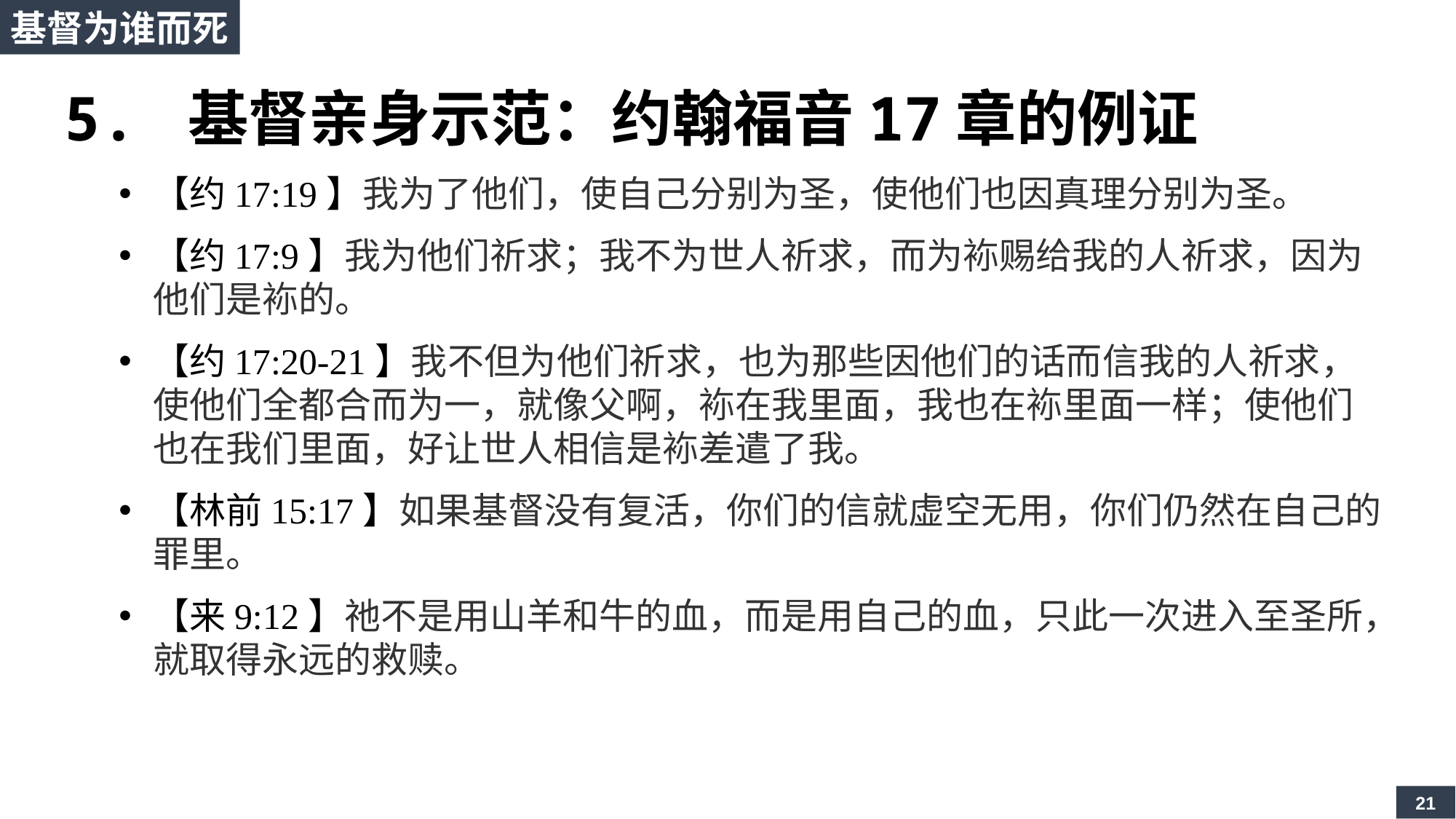

基督为谁而死
5. 基督亲身示范：约翰福音17章的例证
【约17:19】我为了他们，使自己分别为圣，使他们也因真理分别为圣。
【约17:9】我为他们祈求；我不为世人祈求，而为袮赐给我的人祈求，因为他们是袮的。
【约17:20-21】我不但为他们祈求，也为那些因他们的话而信我的人祈求，使他们全都合而为一，就像父啊，袮在我里面，我也在袮里面一样；使他们也在我们里面，好让世人相信是袮差遣了我。
【林前15:17】如果基督没有复活，你们的信就虚空无用，你们仍然在自己的罪里。
【来9:12】祂不是用山羊和牛的血，而是用自己的血，只此一次进入至圣所，就取得永远的救赎。
21